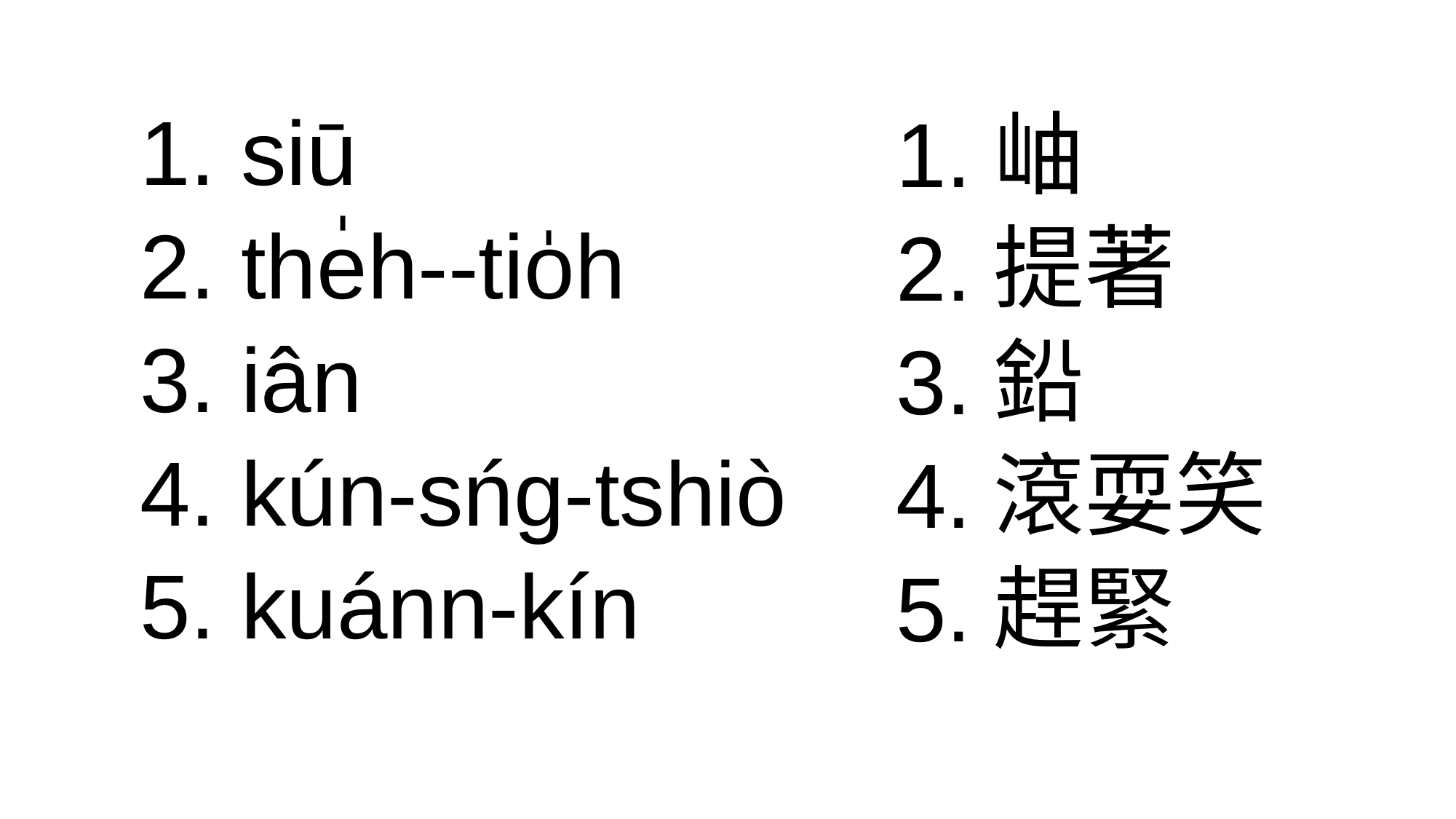

1. siū
2. the̍h--tio̍h
3. iân
4. kún-sńg-tshiò
5. kuánn-kín

1.岫
2.提著
3.鉛
4.滾耍笑
5.趕緊